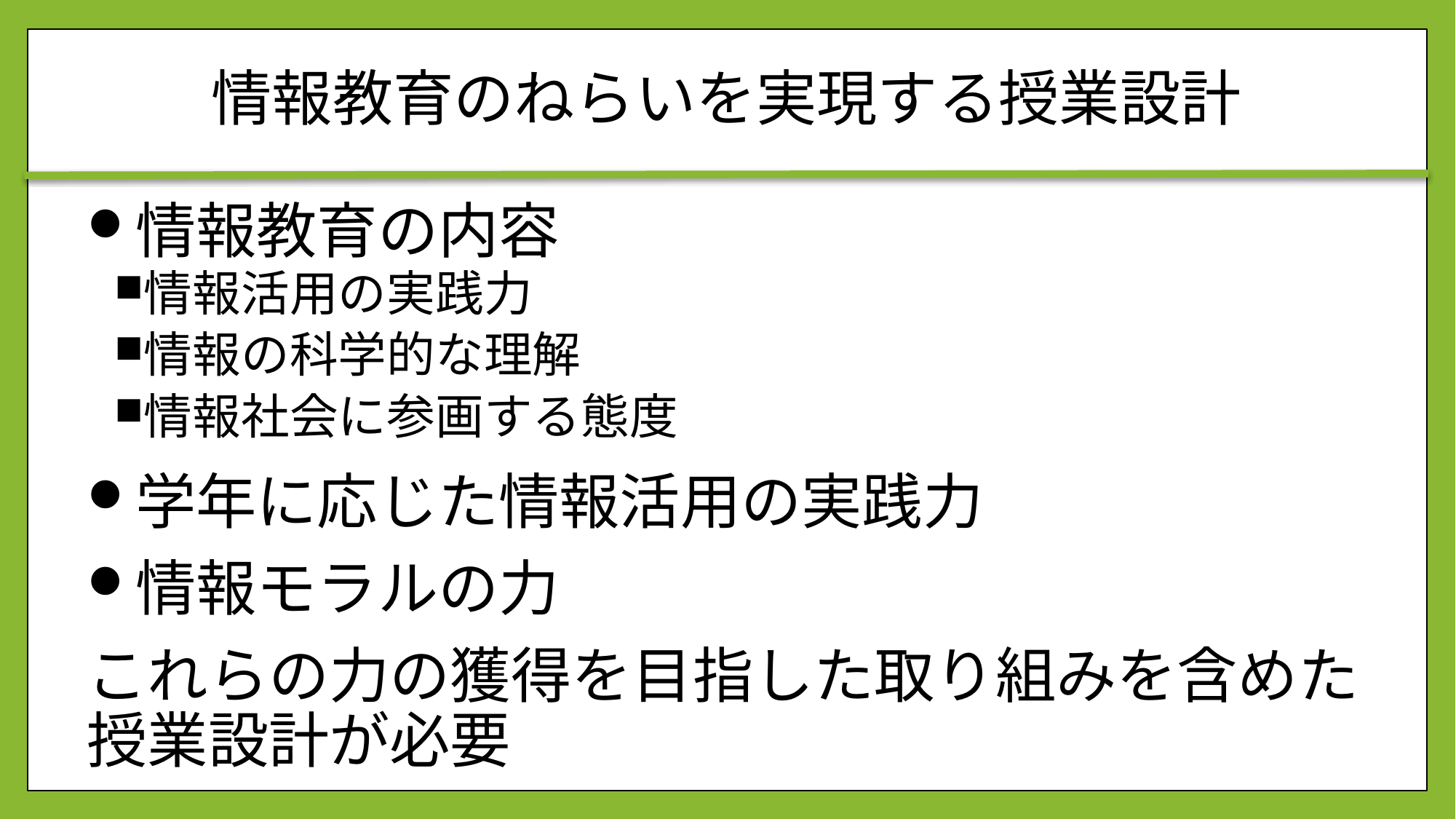

# 情報教育のねらいを実現する授業設計
情報教育の内容
情報活用の実践力
情報の科学的な理解
情報社会に参画する態度
学年に応じた情報活用の実践力
情報モラルの力
これらの力の獲得を目指した取り組みを含めた授業設計が必要